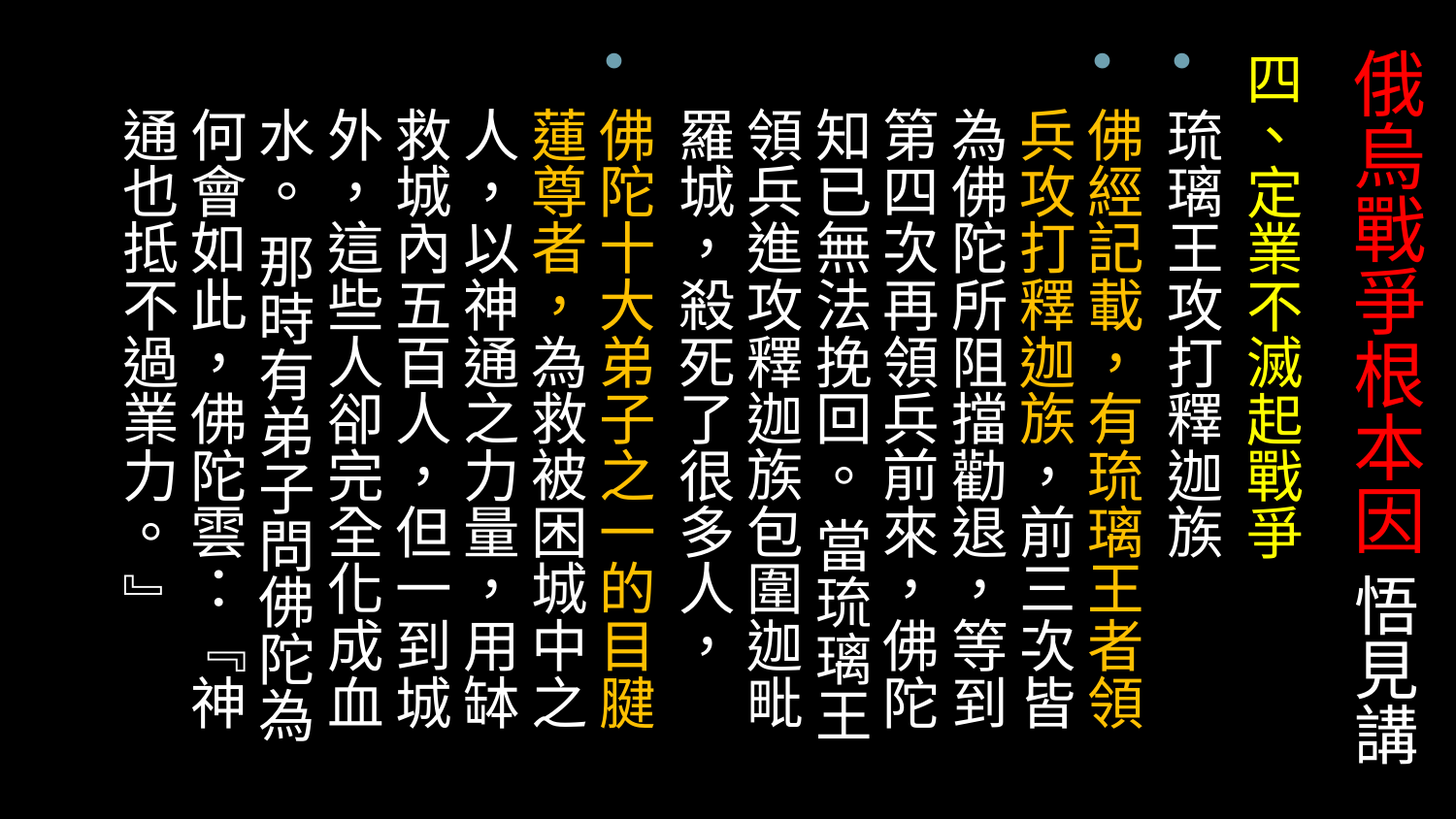

# 俄烏戰爭根本因 悟見講
四、定業不滅起戰爭
琉璃王攻打釋迦族
佛經記載，有琉璃王者領兵攻打釋迦族，前三次皆為佛陀所阻擋勸退，等到第四次再領兵前來，佛陀知已無法挽回。 當琉璃王領兵進攻釋迦族包圍迦毗羅城，殺死了很多人，
佛陀十大弟子之一的目腱蓮尊者，為救被困城中之人，以神通之力量，用缽救城內五百人，但一到城外，這些人卻完全化成血水。 那時有弟子問佛陀為何會如此，佛陀雲：『神通也抵不過業力。 』